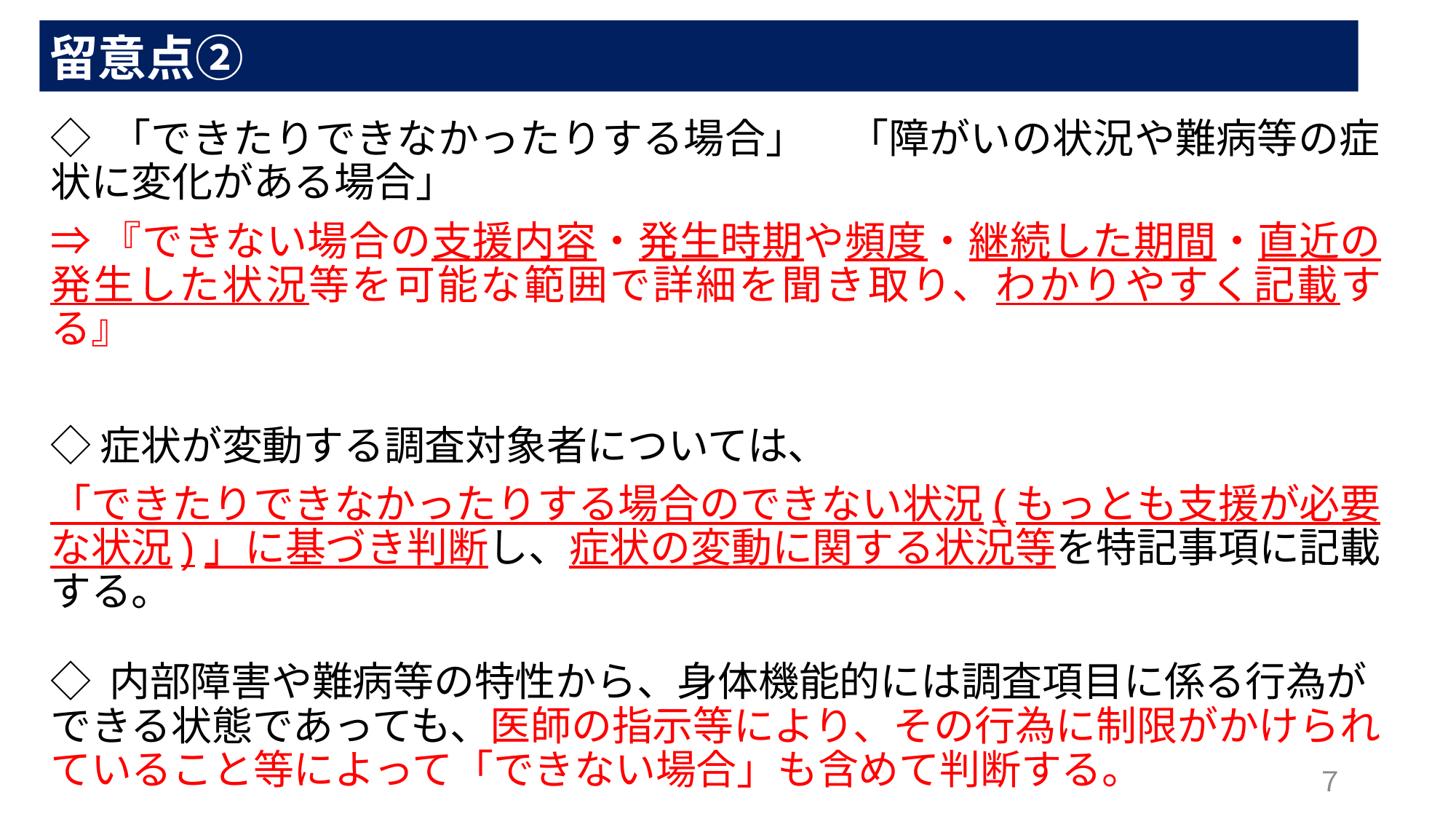

留意点②
◇ 「できたりできなかったりする場合」　「障がいの状況や難病等の症状に変化がある場合」
⇒『できない場合の支援内容・発生時期や頻度・継続した期間・直近の発生した状況等を可能な範囲で詳細を聞き取り、わかりやすく記載する』

◇症状が変動する調査対象者については、
「できたりできなかったりする場合のできない状況(もっとも支援が必要な状況)」に基づき判断し、症状の変動に関する状況等を特記事項に記載する。

◇ 内部障害や難病等の特性から、身体機能的には調査項目に係る行為ができる状態であっても、医師の指示等により、その行為に制限がかけられていること等によって「できない場合」も含めて判断する。
７